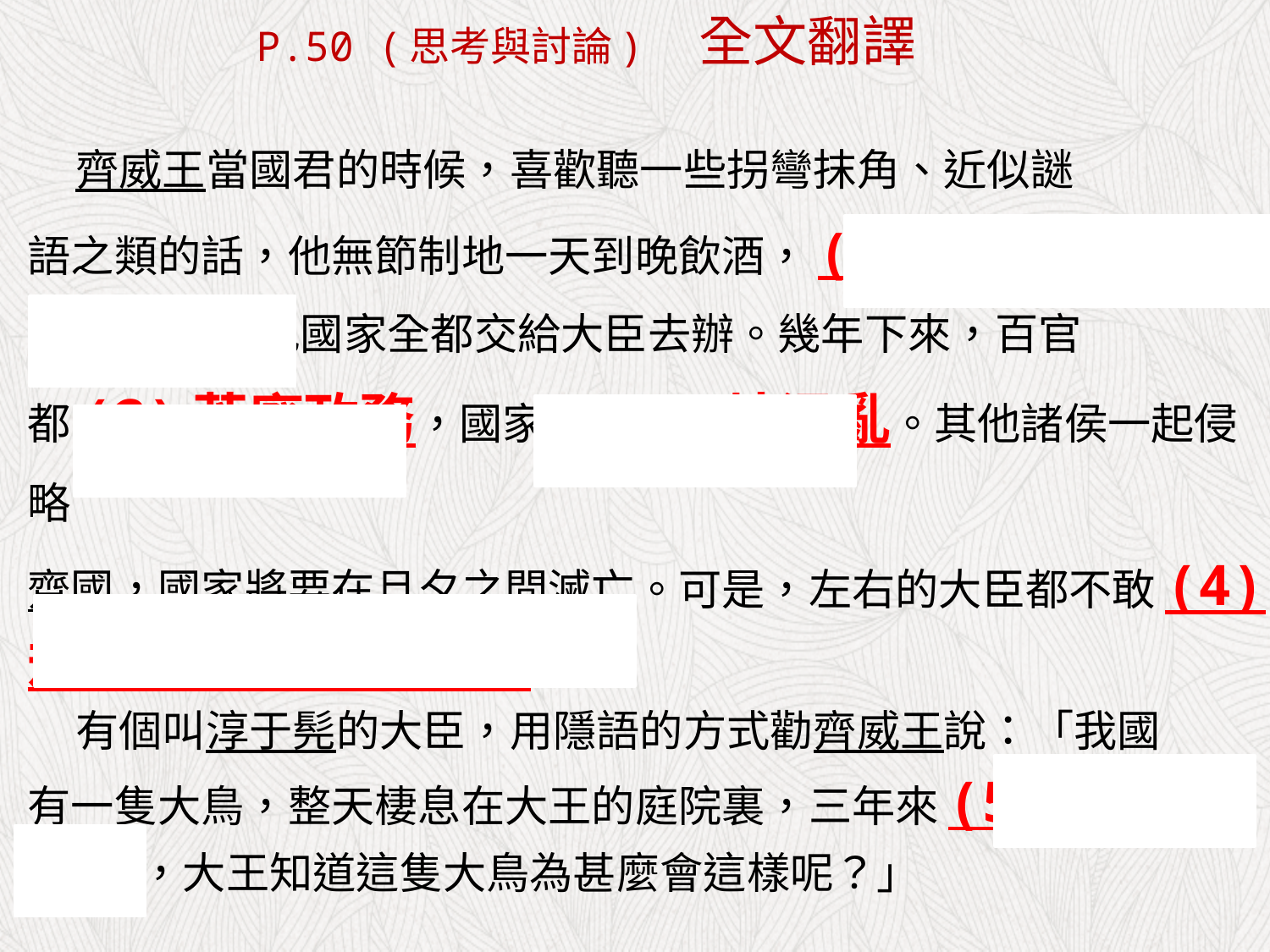

# P.50 (思考與討論)  全文翻譯
    齊威王當國君的時候，喜歡聽一些拐彎抹角、近似謎
語之類的話，他無節制地一天到晚飲酒，(1)沉迷享樂，不理朝政，把國家全都交給大臣去辦。幾年下來，百官
都(2)荒廢政務，國家(3)一片混亂。其他諸侯一起侵略
齊國，國家將要在旦夕之間滅亡。可是，左右的大臣都不敢(4)規勸，使他改正過失。
    有個叫淳于髡的大臣，用隱語的方式勸齊威王說：「我國
有一隻大鳥，整天棲息在大王的庭院裏，三年來(5)不飛也不叫，大王知道這隻大鳥為甚麼會這樣呢？」